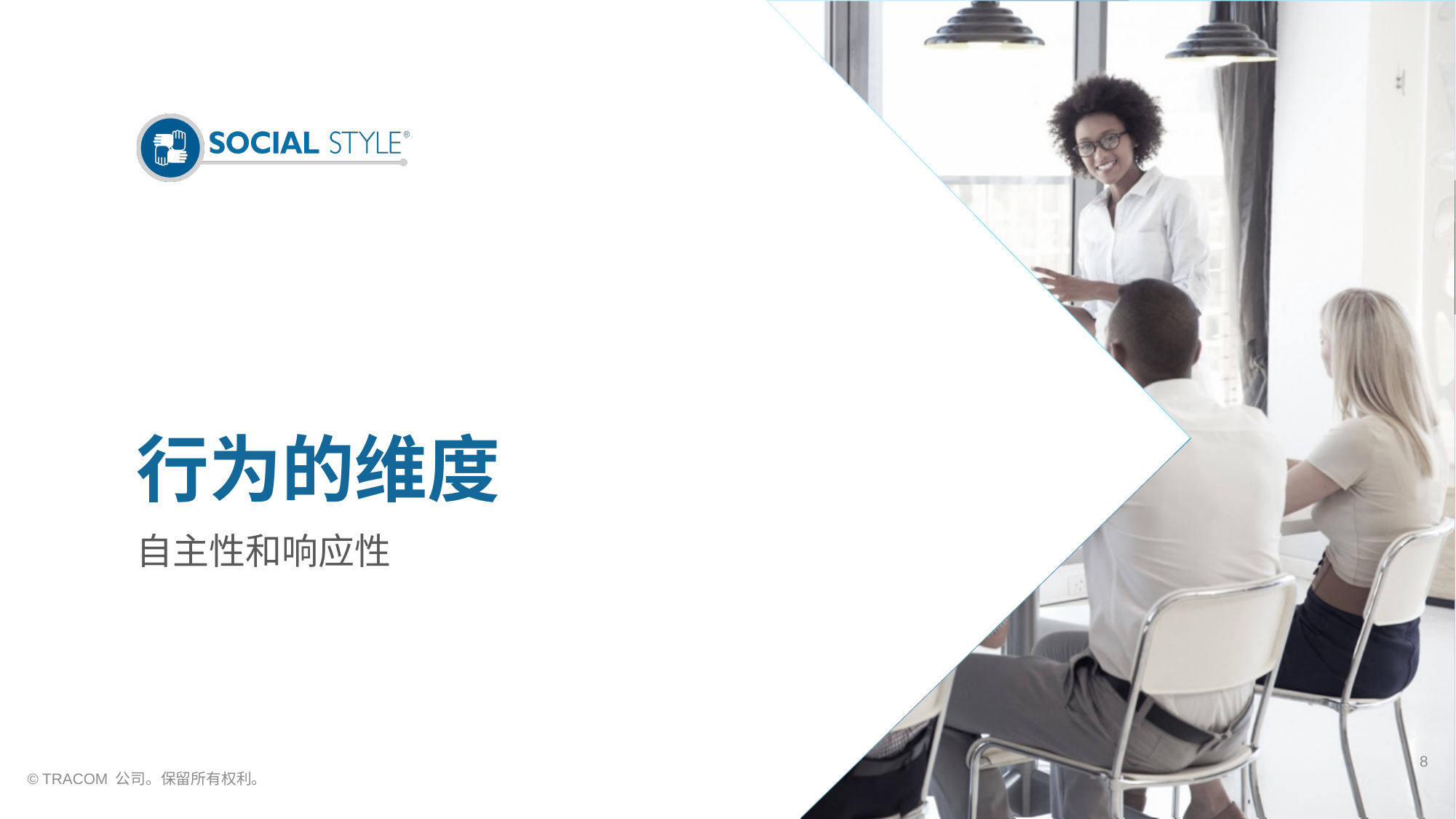

# 行为的维度
自主性和响应性
8
© TRACOM 公司。保留所有权利。